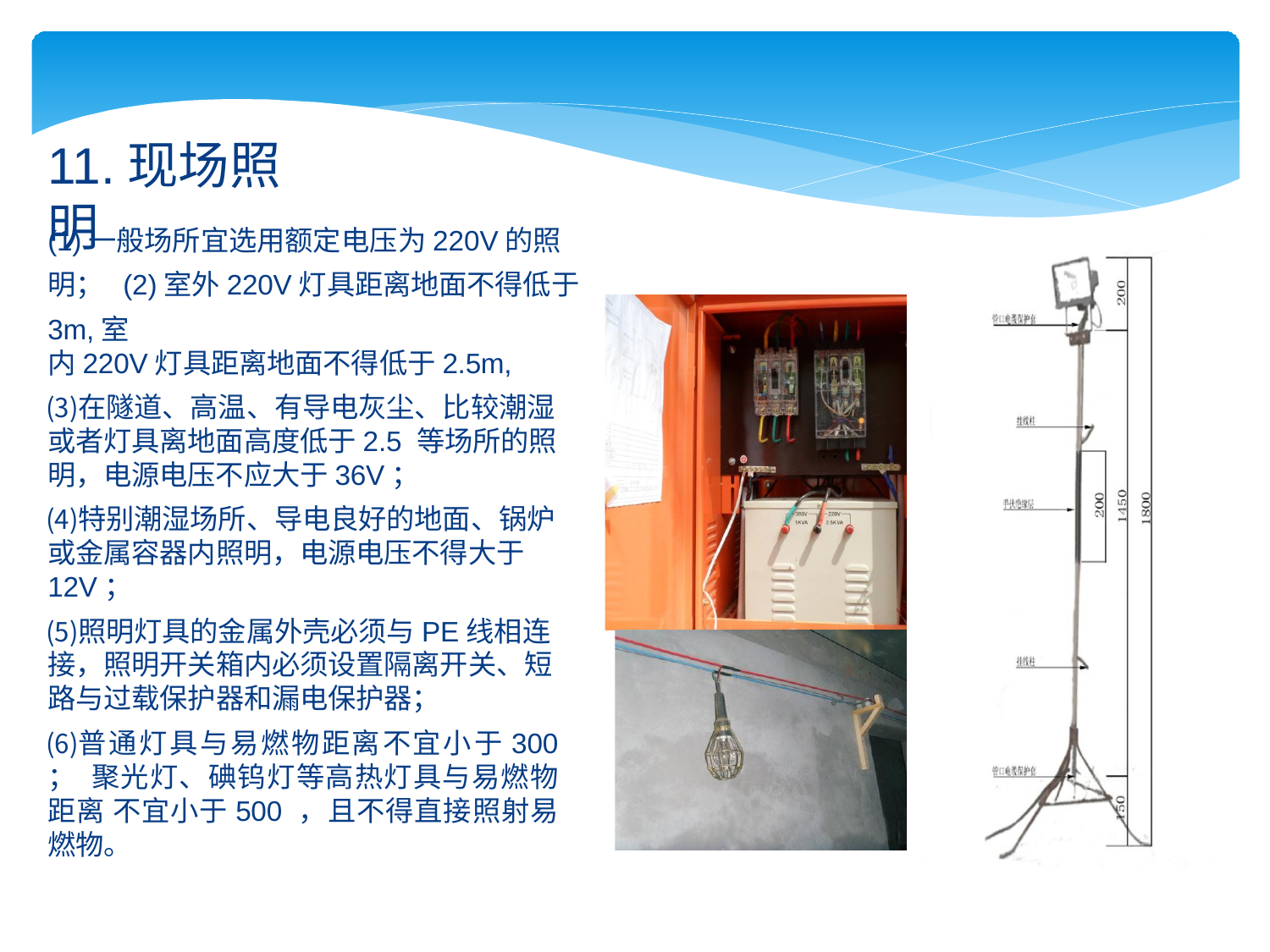

# 11.现场照明
(1)一般场所宜选用额定电压为220V的照明；  (2)室外220V灯具距离地面不得低于3m,室
内220V灯具距离地面不得低于2.5m,
在隧道、高温、有导电灰尘、比较潮湿 或者灯具离地面高度低于2.5 等场所的照 明，电源电压不应大于36V；
特别潮湿场所、导电良好的地面、锅炉 或金属容器内照明，电源电压不得大于 12V；
照明灯具的金属外壳必须与PE线相连 接，照明开关箱内必须设置隔离开关、短 路与过载保护器和漏电保护器；
普通灯具与易燃物距离不宜小于300 ；  聚光灯、碘钨灯等高热灯具与易燃物距离 不宜小于500 ，且不得直接照射易燃物。